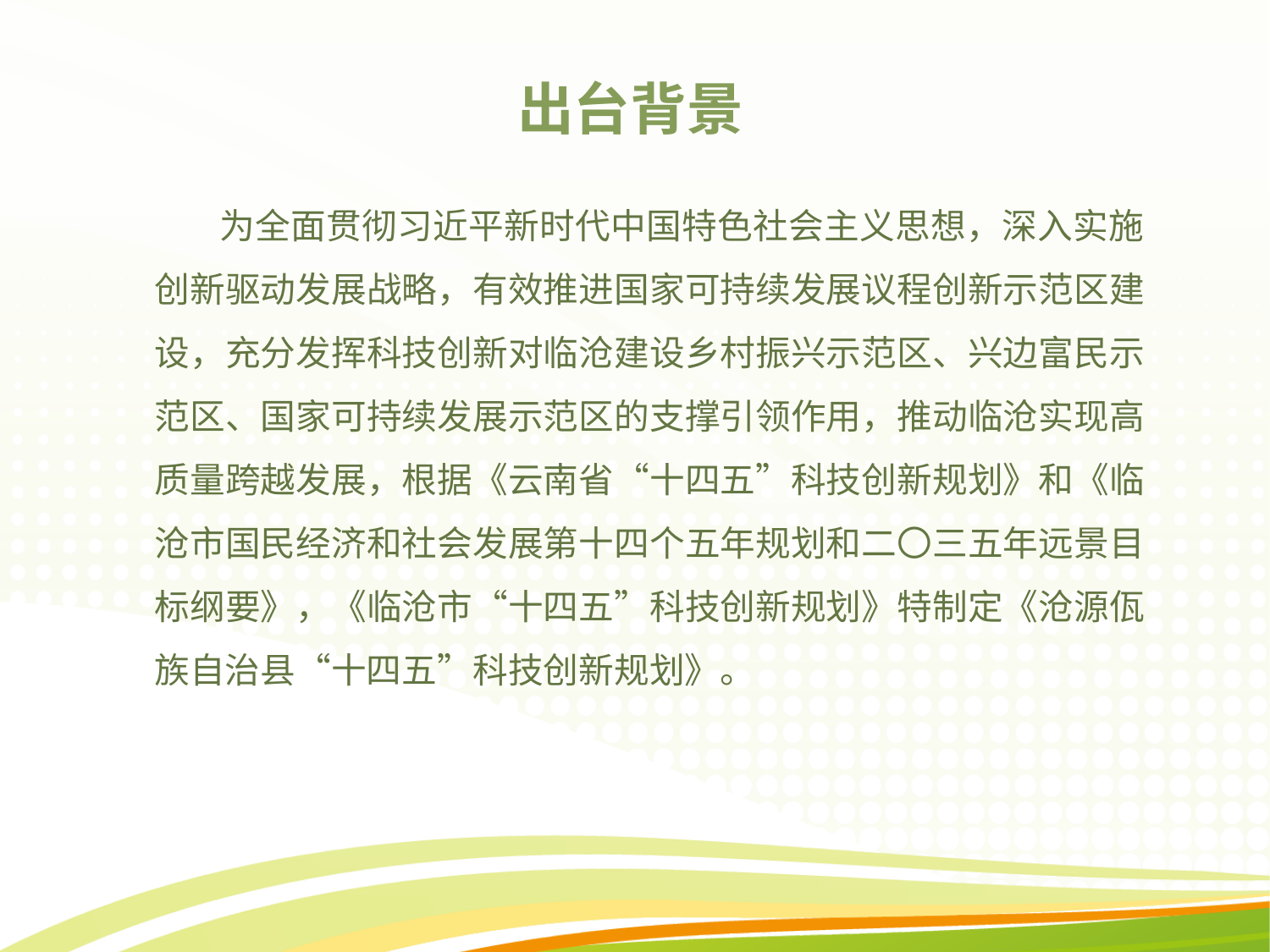

# 出台背景
       为全面贯彻习近平新时代中国特色社会主义思想，深入实施创新驱动发展战略，有效推进国家可持续发展议程创新示范区建设，充分发挥科技创新对临沧建设乡村振兴示范区、兴边富民示范区、国家可持续发展示范区的支撑引领作用，推动临沧实现高质量跨越发展，根据《云南省“十四五”科技创新规划》和《临沧市国民经济和社会发展第十四个五年规划和二〇三五年远景目标纲要》，《临沧市“十四五”科技创新规划》特制定《沧源佤族自治县“十四五”科技创新规划》。